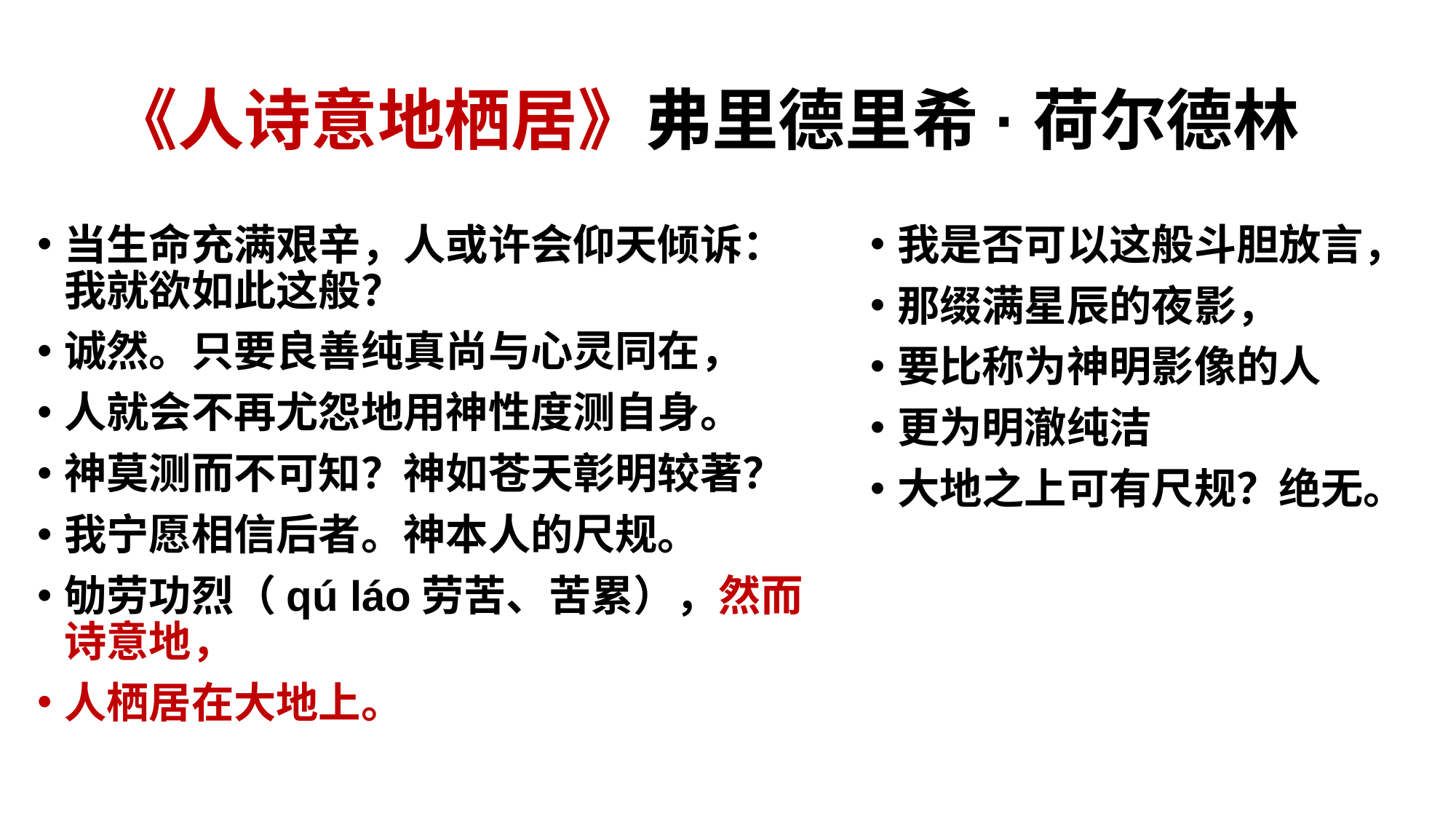

# 《人诗意地栖居》弗里德里希·荷尔德林
当生命充满艰辛，人或许会仰天倾诉：我就欲如此这般？
诚然。只要良善纯真尚与心灵同在，
人就会不再尤怨地用神性度测自身。
神莫测而不可知？神如苍天彰明较著？
我宁愿相信后者。神本人的尺规。
劬劳功烈（qú láo劳苦、苦累），然而诗意地，
人栖居在大地上。

我是否可以这般斗胆放言，
那缀满星辰的夜影，
要比称为神明影像的人
更为明澈纯洁
大地之上可有尺规？绝无。